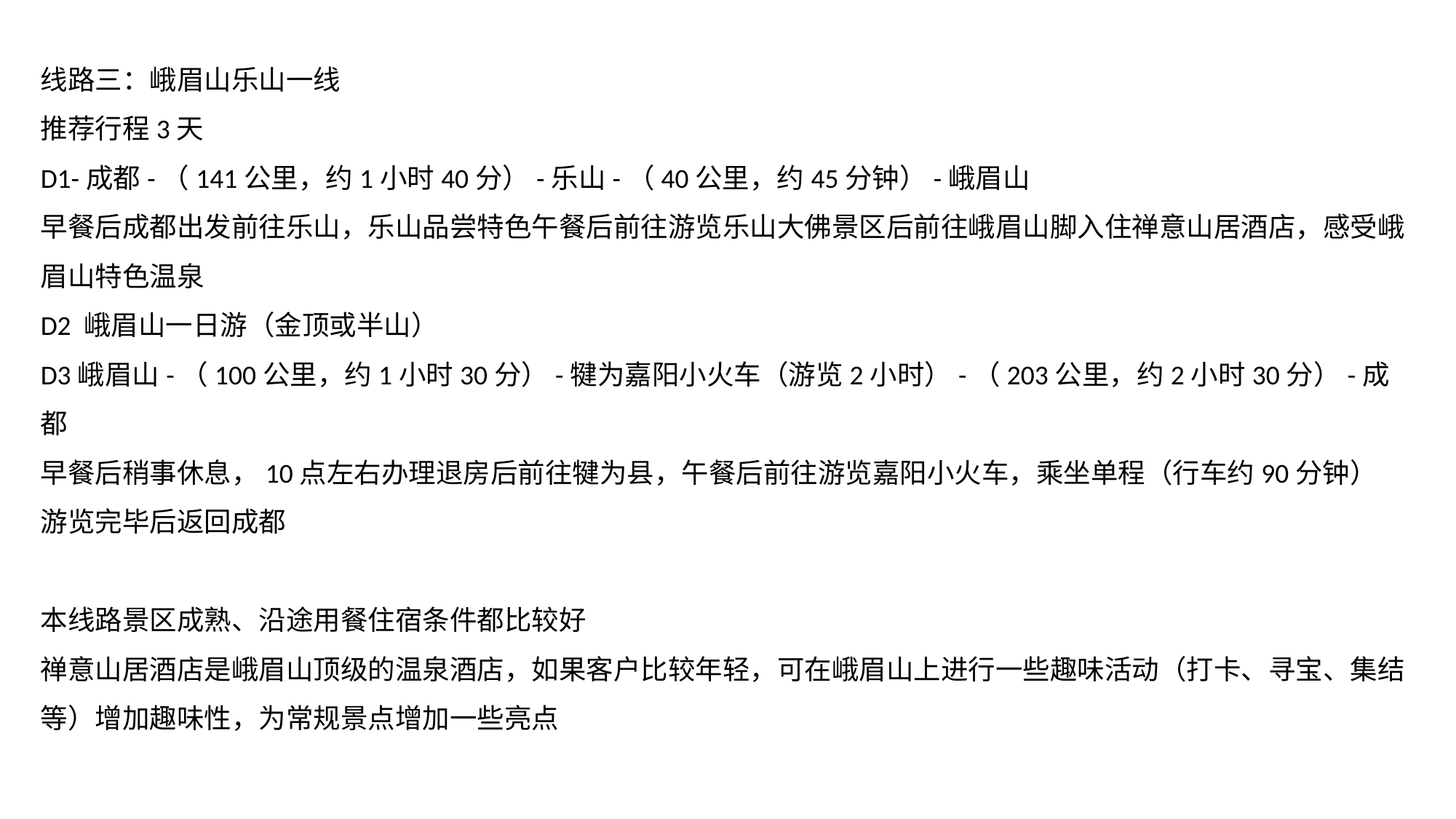

线路三：峨眉山乐山一线
推荐行程3天
D1-成都-（141公里，约1小时40分）-乐山-（40公里，约45分钟）-峨眉山
早餐后成都出发前往乐山，乐山品尝特色午餐后前往游览乐山大佛景区后前往峨眉山脚入住禅意山居酒店，感受峨眉山特色温泉
D2 峨眉山一日游（金顶或半山）
D3峨眉山-（100公里，约1小时30分）-犍为嘉阳小火车（游览2小时）-（203公里，约2小时30分）-成都
早餐后稍事休息，10点左右办理退房后前往犍为县，午餐后前往游览嘉阳小火车，乘坐单程（行车约90分钟）
游览完毕后返回成都

本线路景区成熟、沿途用餐住宿条件都比较好
禅意山居酒店是峨眉山顶级的温泉酒店，如果客户比较年轻，可在峨眉山上进行一些趣味活动（打卡、寻宝、集结等）增加趣味性，为常规景点增加一些亮点